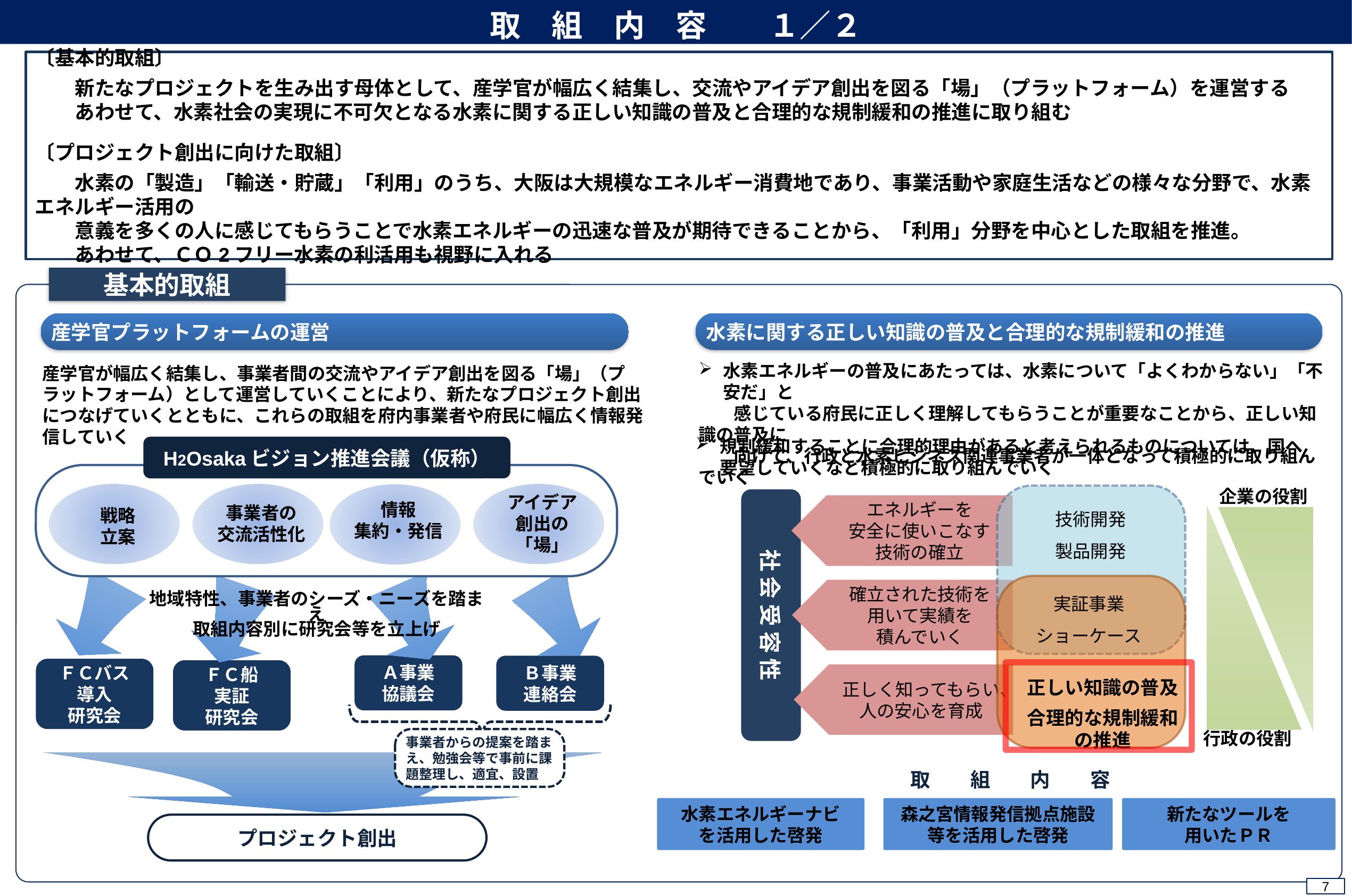

取　組　内　容　　１／２
〔基本的取組〕
　　新たなプロジェクトを生み出す母体として、産学官が幅広く結集し、交流やアイデア創出を図る「場」（プラットフォーム）を運営する
　　あわせて、水素社会の実現に不可欠となる水素に関する正しい知識の普及と合理的な規制緩和の推進に取り組む

〔プロジェクト創出に向けた取組〕
　　水素の「製造」「輸送・貯蔵」「利用」のうち、大阪は大規模なエネルギー消費地であり、事業活動や家庭生活などの様々な分野で、水素エネルギー活用の
　　意義を多くの人に感じてもらうことで水素エネルギーの迅速な普及が期待できることから、「利用」分野を中心とした取組を推進。
　　あわせて、ＣＯ2フリー水素の利活用も視野に入れる
基本的取組

産学官プラットフォームの運営
水素に関する正しい知識の普及と合理的な規制緩和の推進
水素エネルギーの普及にあたっては、水素について「よくわからない」「不安だ」と
　　感じている府民に正しく理解してもらうことが重要なことから、正しい知識の普及に
　　向けて、行政と水素ビジネス関連事業者が一体となって積極的に取り組んでいく
産学官が幅広く結集し、事業者間の交流やアイデア創出を図る「場」（プラットフォーム）として運営していくことにより、新たなプロジェクト創出につなげていくとともに、これらの取組を府内事業者や府民に幅広く情報発信していく
規制緩和することに合理的理由があると考えられるものについては、国へ要望していくなど積極的に取り組んでいく
H2Osakaビジョン推進会議（仮称）

戦略
立案
情報
集約・発信
事業者の
交流活性化
アイデア
創出の「場」

技術開発

製品開発

実証事業

ショーケース
正しい知識の普及

合理的な規制緩和
の推進
社 会 受 容 性
エネルギーを
安全に使いこなす
技術の確立
確立された技術を
用いて実績を
積んでいく
正しく知ってもらい、
人の安心を育成

企業の役割

行政の役割

地域特性、事業者のシーズ・ニーズを踏まえ
取組内容別に研究会等を立上げ
Ａ事業
協議会
Ｂ事業
連絡会
ＦＣバス
導入
研究会
ＦＣ船
実証
研究会
事業者からの提案を踏まえ、勉強会等で事前に課題整理し、適宜、設置

取　　組　　内　　容
水素エネルギーナビ
を活用した啓発
森之宮情報発信拠点施設
等を活用した啓発
新たなツールを
用いたＰＲ
プロジェクト創出
7